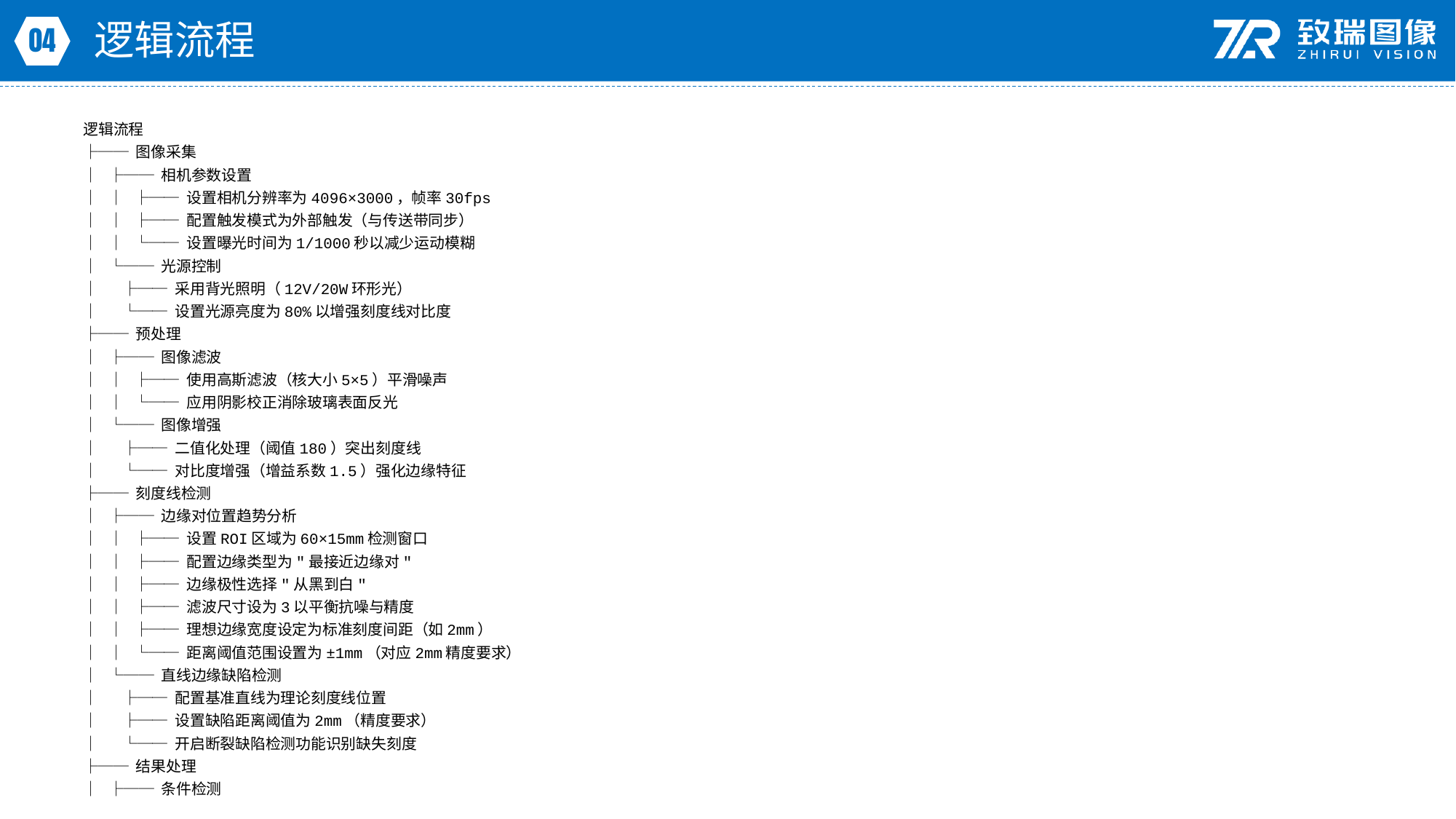

逻辑流程
04

逻辑流程
├── 图像采集
│   ├── 相机参数设置
│   │   ├── 设置相机分辨率为4096×3000，帧率30fps
│   │   ├── 配置触发模式为外部触发（与传送带同步）
│   │   └── 设置曝光时间为1/1000秒以减少运动模糊
│   └── 光源控制
│       ├── 采用背光照明（12V/20W环形光）
│       └── 设置光源亮度为80%以增强刻度线对比度
├── 预处理
│   ├── 图像滤波
│   │   ├── 使用高斯滤波（核大小5×5）平滑噪声
│   │   └── 应用阴影校正消除玻璃表面反光
│   └── 图像增强
│       ├── 二值化处理（阈值180）突出刻度线
│       └── 对比度增强（增益系数1.5）强化边缘特征
├── 刻度线检测
│   ├── 边缘对位置趋势分析
│   │   ├── 设置ROI区域为60×15mm检测窗口
│   │   ├── 配置边缘类型为"最接近边缘对"
│   │   ├── 边缘极性选择"从黑到白"
│   │   ├── 滤波尺寸设为3以平衡抗噪与精度
│   │   ├── 理想边缘宽度设定为标准刻度间距（如2mm）
│   │   └── 距离阈值范围设置为±1mm（对应2mm精度要求）
│   └── 直线边缘缺陷检测
│       ├── 配置基准直线为理论刻度线位置
│       ├── 设置缺陷距离阈值为2mm（精度要求）
│       └── 开启断裂缺陷检测功能识别缺失刻度
├── 结果处理
│   ├── 条件检测